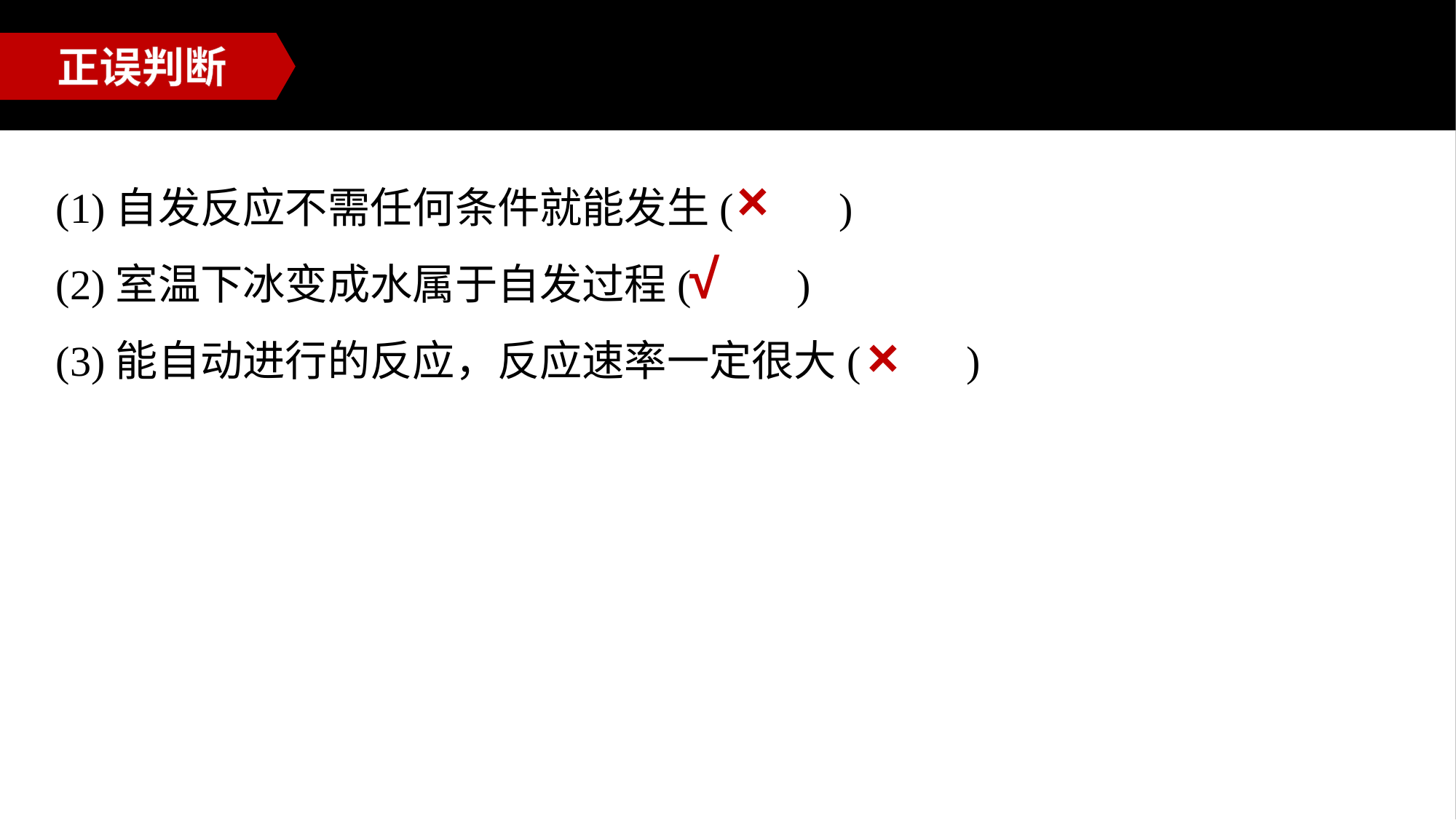

正误判断

(1)自发反应不需任何条件就能发生(　　)
(2)室温下冰变成水属于自发过程(　　)
(3)能自动进行的反应，反应速率一定很大(　　)
×
√

×